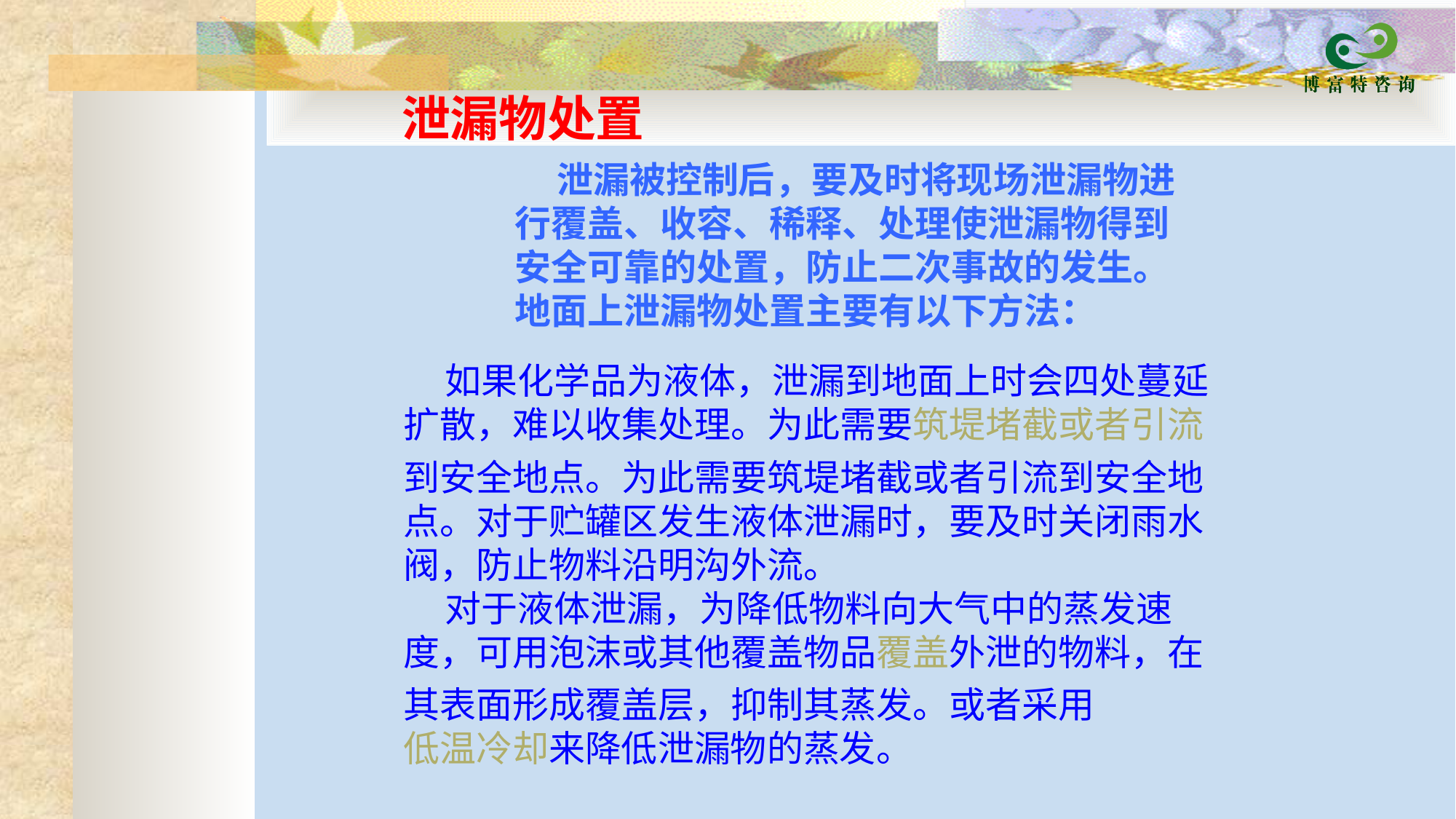

泄漏物处置
泄漏被控制后，要及时将现场泄漏物进行覆盖、收容、稀释、处理使泄漏物得到安全可靠的处置，防止二次事故的发生。地面上泄漏物处置主要有以下方法：

如果化学品为液体，泄漏到地面上时会四处蔓延扩散，难以收集处理。为此需要筑堤堵截或者引流到安全地点。为此需要筑堤堵截或者引流到安全地点。对于贮罐区发生液体泄漏时，要及时关闭雨水阀，防止物料沿明沟外流。
对于液体泄漏，为降低物料向大气中的蒸发速度，可用泡沫或其他覆盖物品覆盖外泄的物料，在其表面形成覆盖层，抑制其蒸发。或者采用低温冷却来降低泄漏物的蒸发。